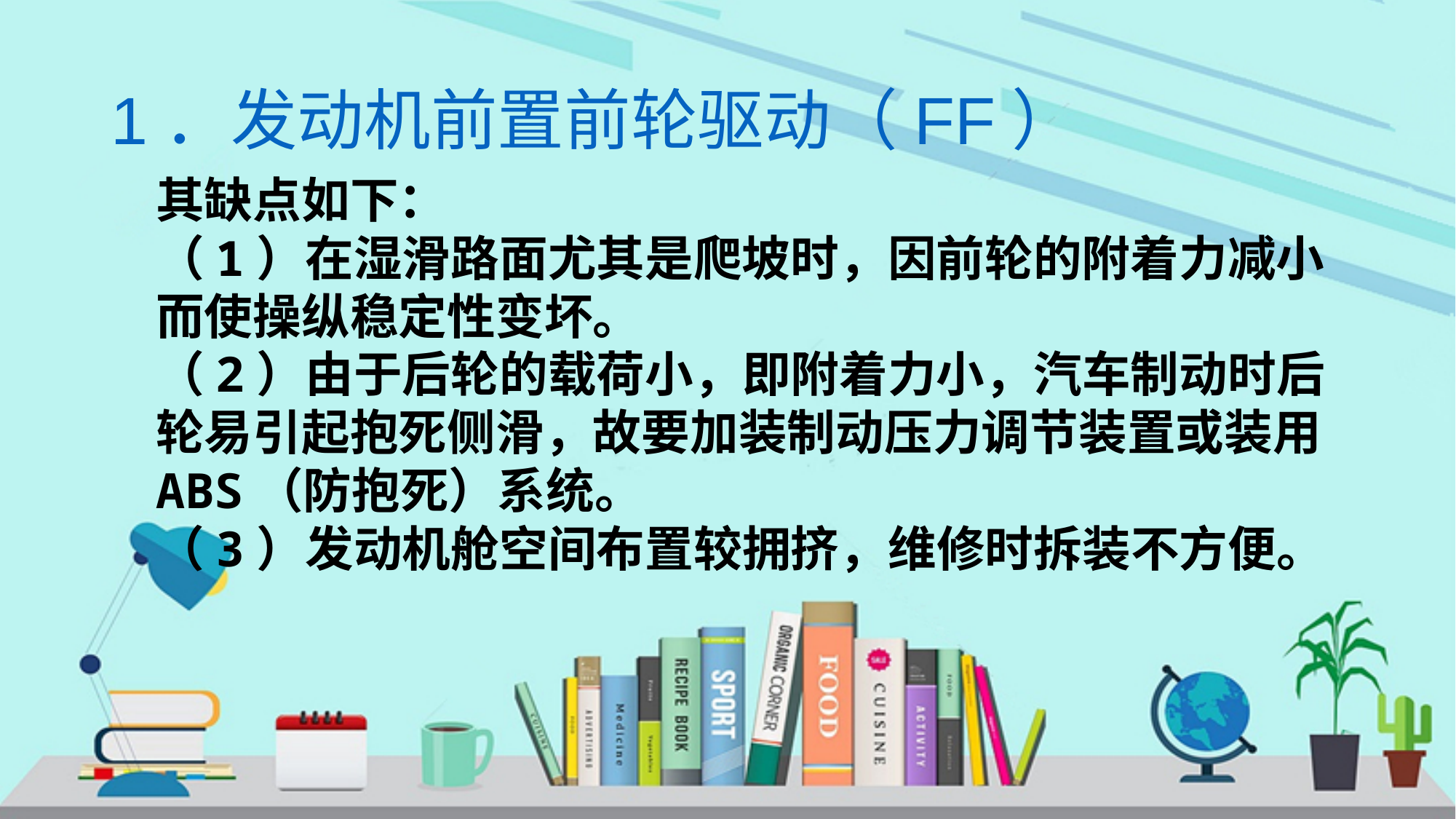

# 1．发动机前置前轮驱动（FF）
其缺点如下：
（1）在湿滑路面尤其是爬坡时，因前轮的附着力减小而使操纵稳定性变坏。
（2）由于后轮的载荷小，即附着力小，汽车制动时后轮易引起抱死侧滑，故要加装制动压力调节装置或装用ABS（防抱死）系统。
（3）发动机舱空间布置较拥挤，维修时拆装不方便。